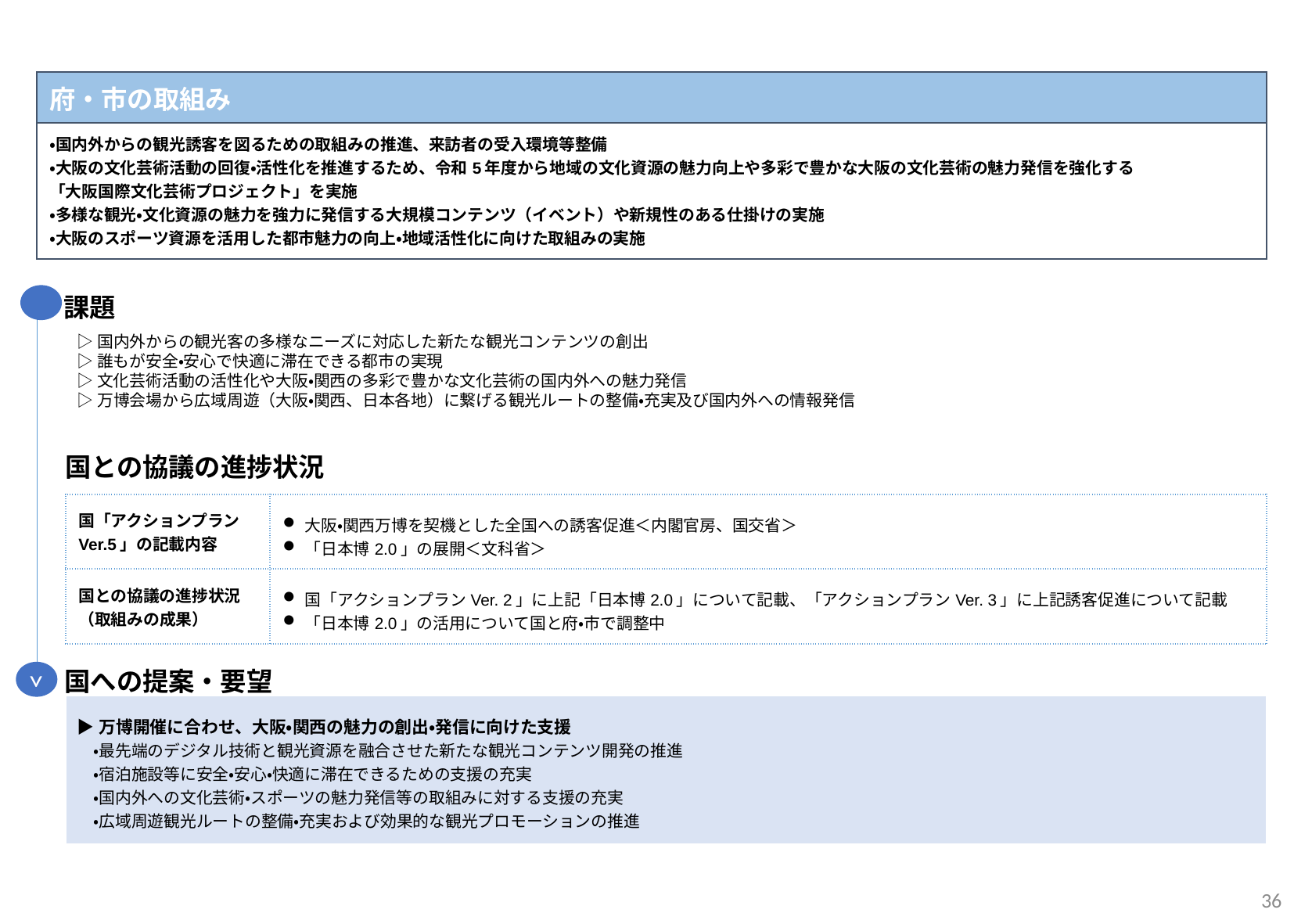

| 府・市の取組み |
| --- |
| ・国内外からの観光誘客を図るための取組みの推進、来訪者の受入環境等整備 ・大阪の文化芸術活動の回復・活性化を推進するため、令和5年度から地域の文化資源の魅力向上や多彩で豊かな大阪の文化芸術の魅力発信を強化する 「大阪国際文化芸術プロジェクト」を実施 ・多様な観光・文化資源の魅力を強力に発信する大規模コンテンツ（イベント）や新規性のある仕掛けの実施 ・大阪のスポーツ資源を活用した都市魅力の向上・地域活性化に向けた取組みの実施 |

課題
▷国内外からの観光客の多様なニーズに対応した新たな観光コンテンツの創出
▷誰もが安全・安心で快適に滞在できる都市の実現
▷文化芸術活動の活性化や大阪・関西の多彩で豊かな文化芸術の国内外への魅力発信
▷万博会場から広域周遊（大阪・関西、日本各地）に繋げる観光ルートの整備・充実及び国内外への情報発信
国との協議の進捗状況
| 国「アクションプランVer.5」の記載内容 | 大阪・関西万博を契機とした全国への誘客促進＜内閣官房、国交省＞ 「⽇本博2.0」の展開＜文科省＞ |
| --- | --- |
| 国との協議の進捗状況 （取組みの成果） | 国「アクションプランVer. 2」に上記「日本博2.0」について記載、「アクションプランVer. 3」に上記誘客促進について記載 「日本博2.0」の活用について国と府・市で調整中 |
国への提案・要望
>

| ▶万博開催に合わせ、大阪・関西の魅力の創出・発信に向けた支援 　・最先端のデジタル技術と観光資源を融合させた新たな観光コンテンツ開発の推進 　・宿泊施設等に安全・安心・快適に滞在できるための支援の充実 　・国内外への文化芸術・スポーツの魅力発信等の取組みに対する支援の充実 　・広域周遊観光ルートの整備・充実および効果的な観光プロモーションの推進 |
| --- |
36